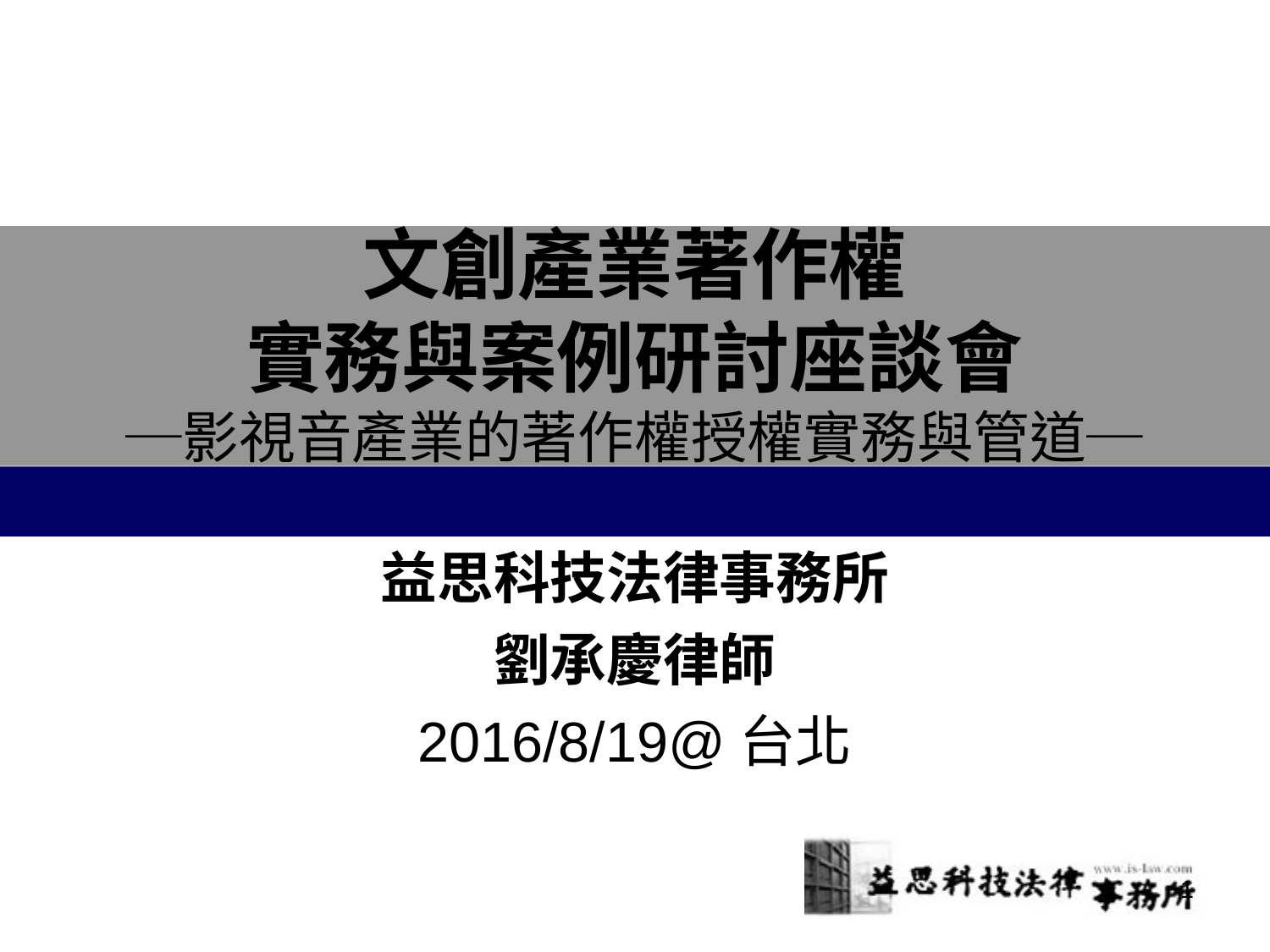

# 文創產業著作權 實務與案例研討座談會 ─影視音產業的著作權授權實務與管道─
益思科技法律事務所
劉承慶律師
2016/8/19@台北
1